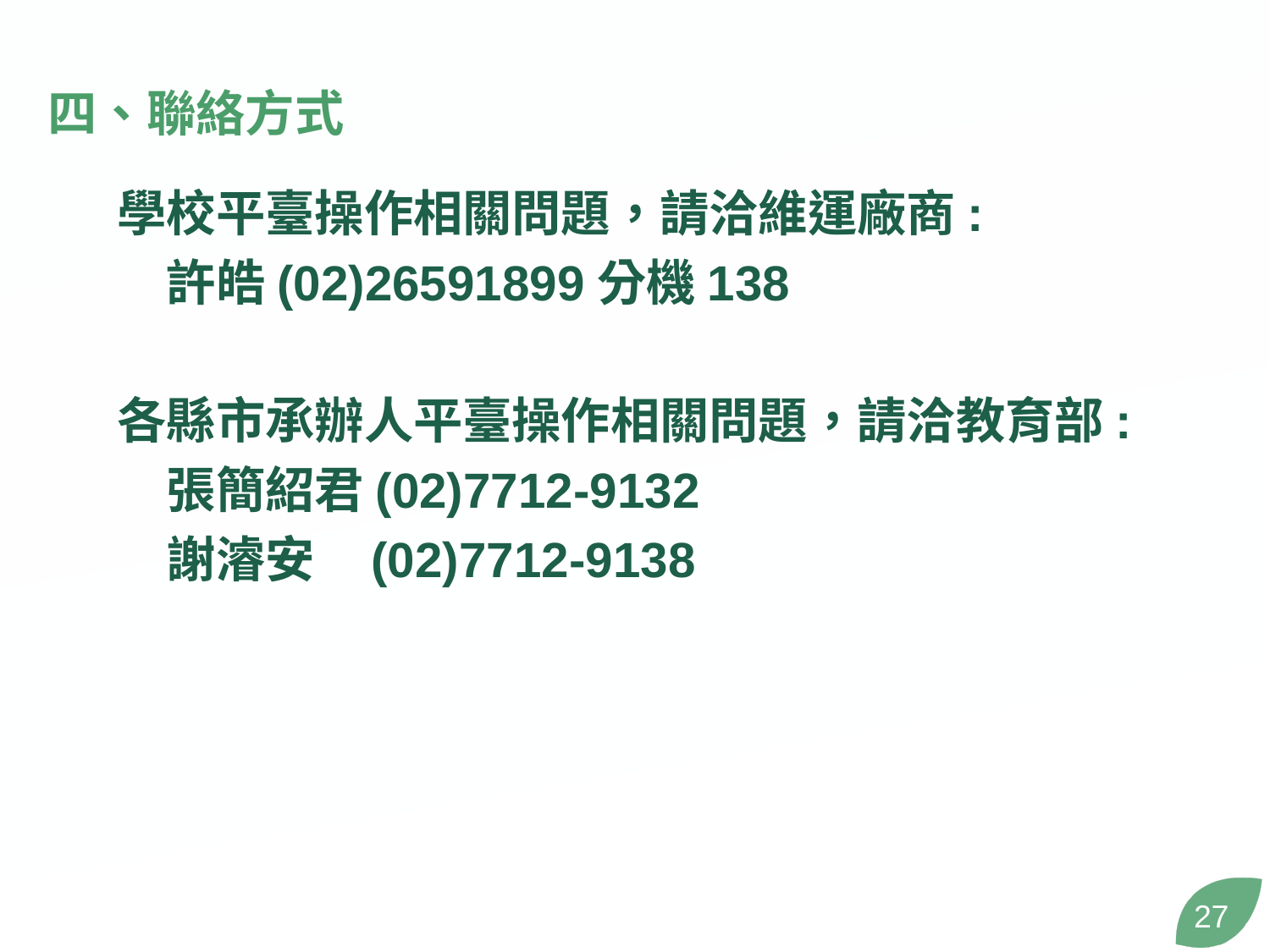

四、聯絡方式
學校平臺操作相關問題，請洽維運廠商:
許皓(02)26591899分機138

各縣市承辦人平臺操作相關問題，請洽教育部:
張簡紹君(02)7712-9132
謝濬安    (02)7712-9138
27